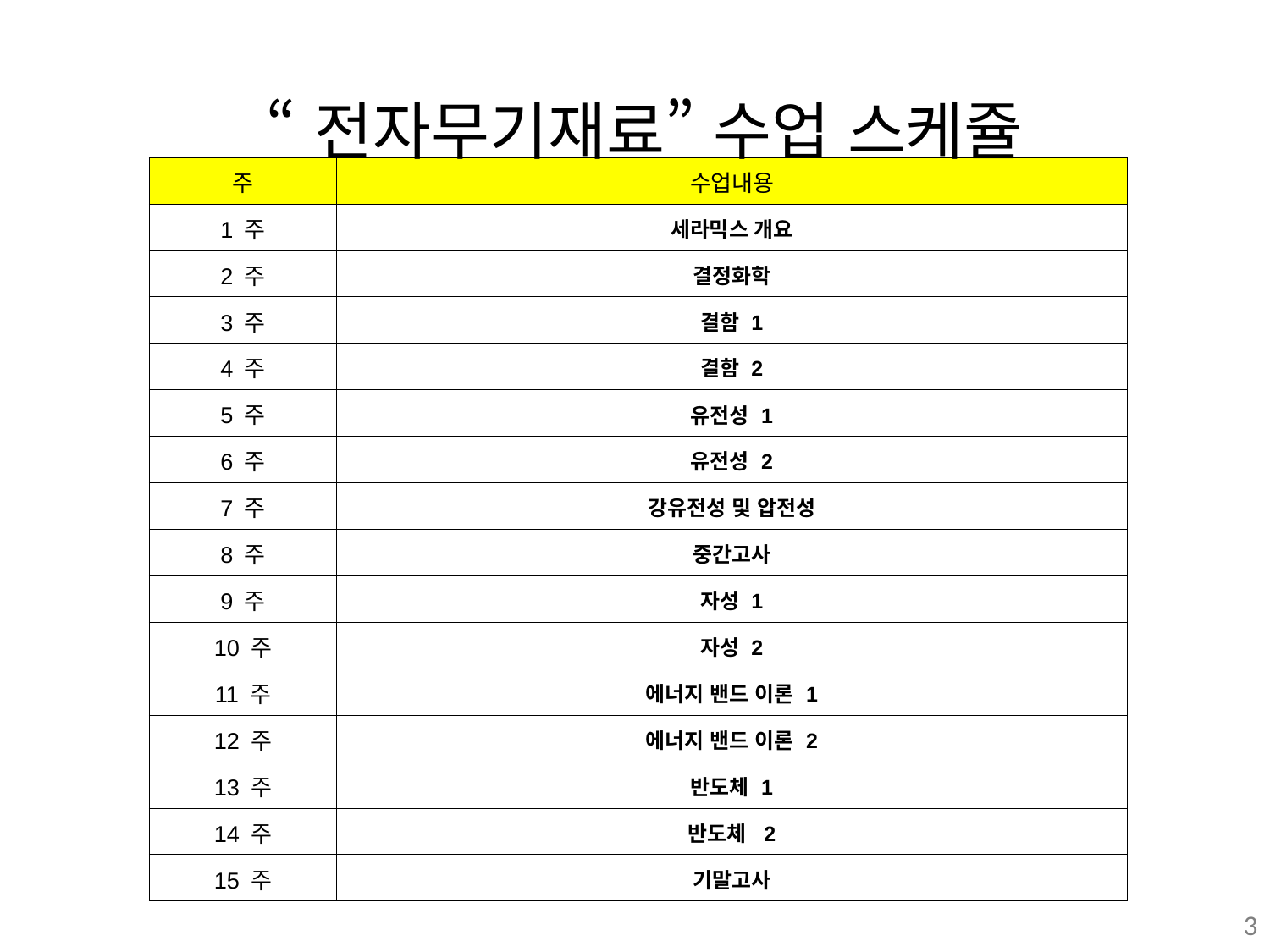

# “전자무기재료” 수업 스케쥴
| 주 | 수업내용 |
| --- | --- |
| 1 주 | 세라믹스 개요 |
| 2 주 | 결정화학 |
| 3 주 | 결함 1 |
| 4 주 | 결함 2 |
| 5 주 | 유전성 1 |
| 6 주 | 유전성 2 |
| 7 주 | 강유전성 및 압전성 |
| 8 주 | 중간고사 |
| 9 주 | 자성 1 |
| 10 주 | 자성 2 |
| 11 주 | 에너지 밴드 이론 1 |
| 12 주 | 에너지 밴드 이론 2 |
| 13 주 | 반도체 1 |
| 14 주 | 반도체 2 |
| 15 주 | 기말고사 |
3